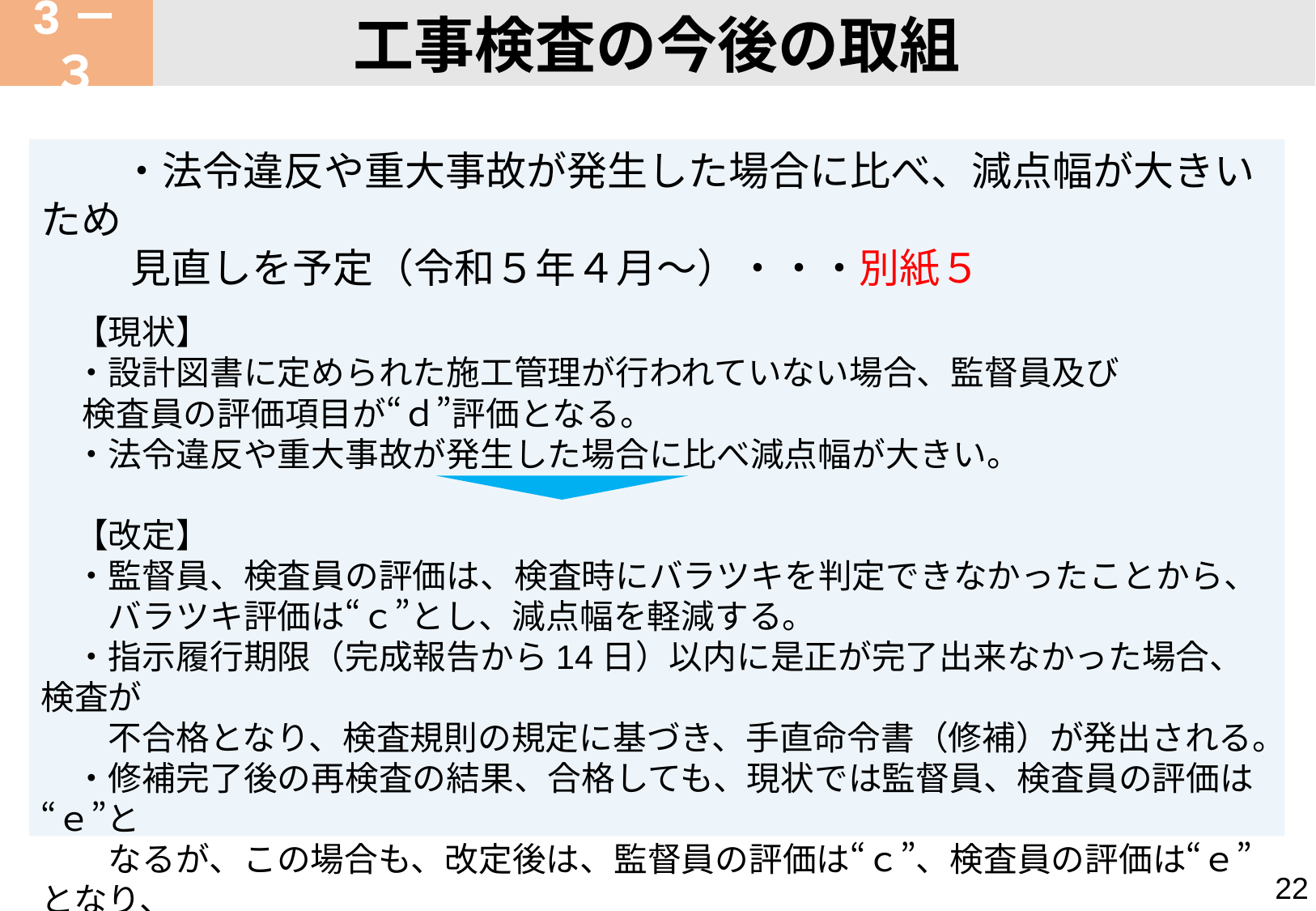

工事検査の今後の取組
3－３
　　・法令違反や重大事故が発生した場合に比べ、減点幅が大きいため
　　 見直しを予定（令和５年４月～）・・・別紙５

　【現状】
　・設計図書に定められた施工管理が行われていない場合、監督員及び
　 検査員の評価項目が“ｄ”評価となる。
　・法令違反や重大事故が発生した場合に比べ減点幅が大きい。

　【改定】
　・監督員、検査員の評価は、検査時にバラツキを判定できなかったことから、
　　バラツキ評価は“ｃ”とし、減点幅を軽減する。
　・指示履行期限（完成報告から14日）以内に是正が完了出来なかった場合、検査が
　　不合格となり、検査規則の規定に基づき、手直命令書（修補）が発出される。
　・修補完了後の再検査の結果、合格しても、現状では監督員、検査員の評価は“ｅ”と
　　なるが、この場合も、改定後は、監督員の評価は“ｃ”、検査員の評価は“ｅ”となり、
　　減点幅が軽減される。

22